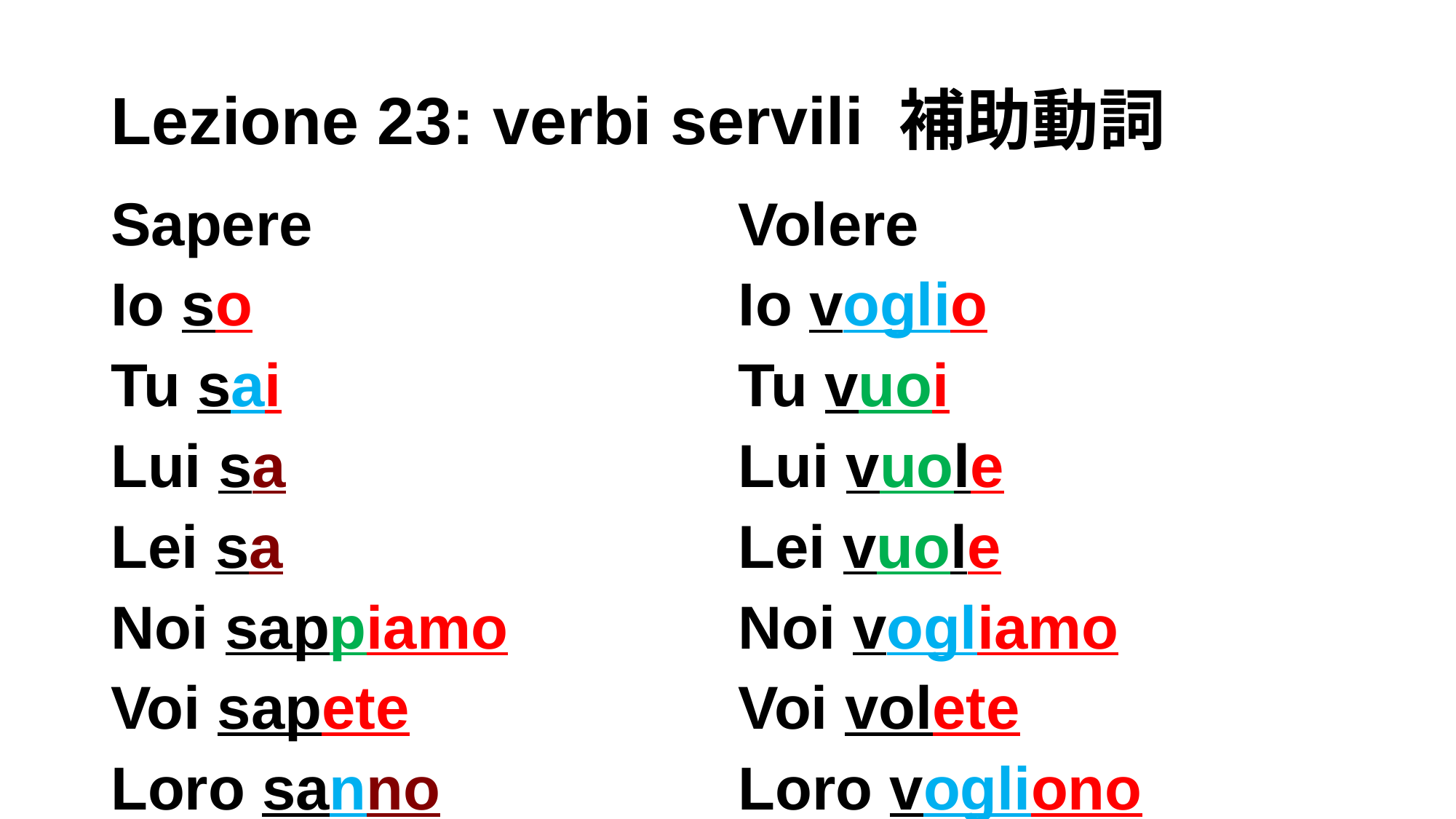

# Lezione 23: verbi servili 補助動詞
Volere
Io voglio
Tu vuoi
Lui vuole
Lei vuole
Noi vogliamo
Voi volete
Loro vogliono

Sapere
Io so
Tu sai
Lui sa
Lei sa
Noi sappiamo
Voi sapete
Loro sanno